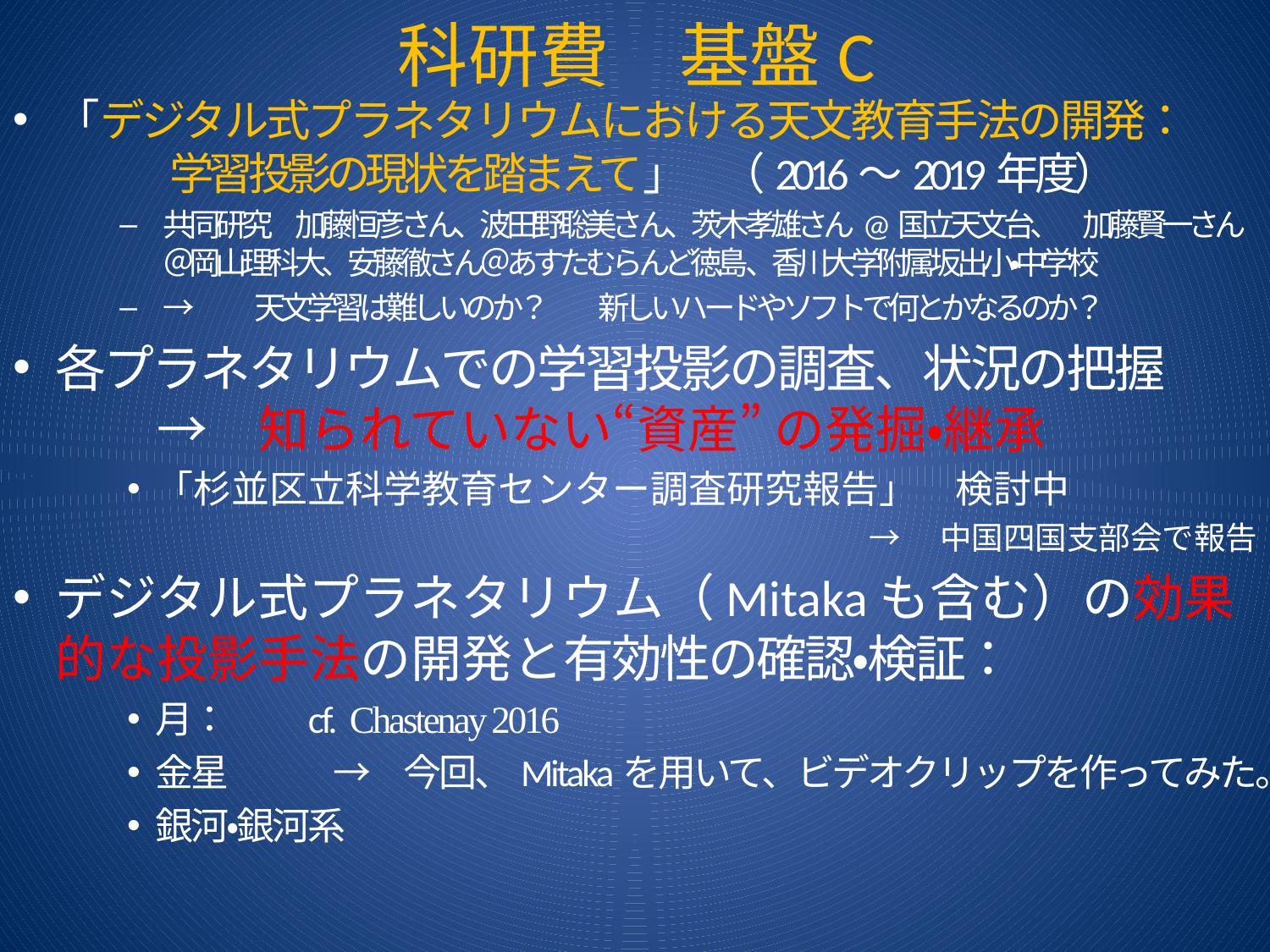

# 科研費　基盤C
「デジタル式プラネタリウムにおける天文教育手法の開発：　		学習投影の現状を踏まえて」　（2016～2019年度）
共同研究　加藤恒彦さん、波田野聡美さん、茨木孝雄さん@国立天文台、　加藤賢一さん＠岡山理科大、安藤徹さん＠あすたむらんど徳島 、香川大学附属坂出小・中学校
→　　天文学習は難しいのか？　　新しいハードやソフトで何とかなるのか？
各プラネタリウムでの学習投影の調査、状況の把握	　　　→　知られていない“資産” の発掘・継承
「杉並区立科学教育センター調査研究報告」　検討中
→　中国四国支部会で報告
デジタル式プラネタリウム（Mitakaも含む）の効果的な投影手法の開発と有効性の確認・検証：
月：　　cf.  Chastenay 2016
金星　　　→　今回、Mitakaを用いて、ビデオクリップを作ってみた。
銀河・銀河系